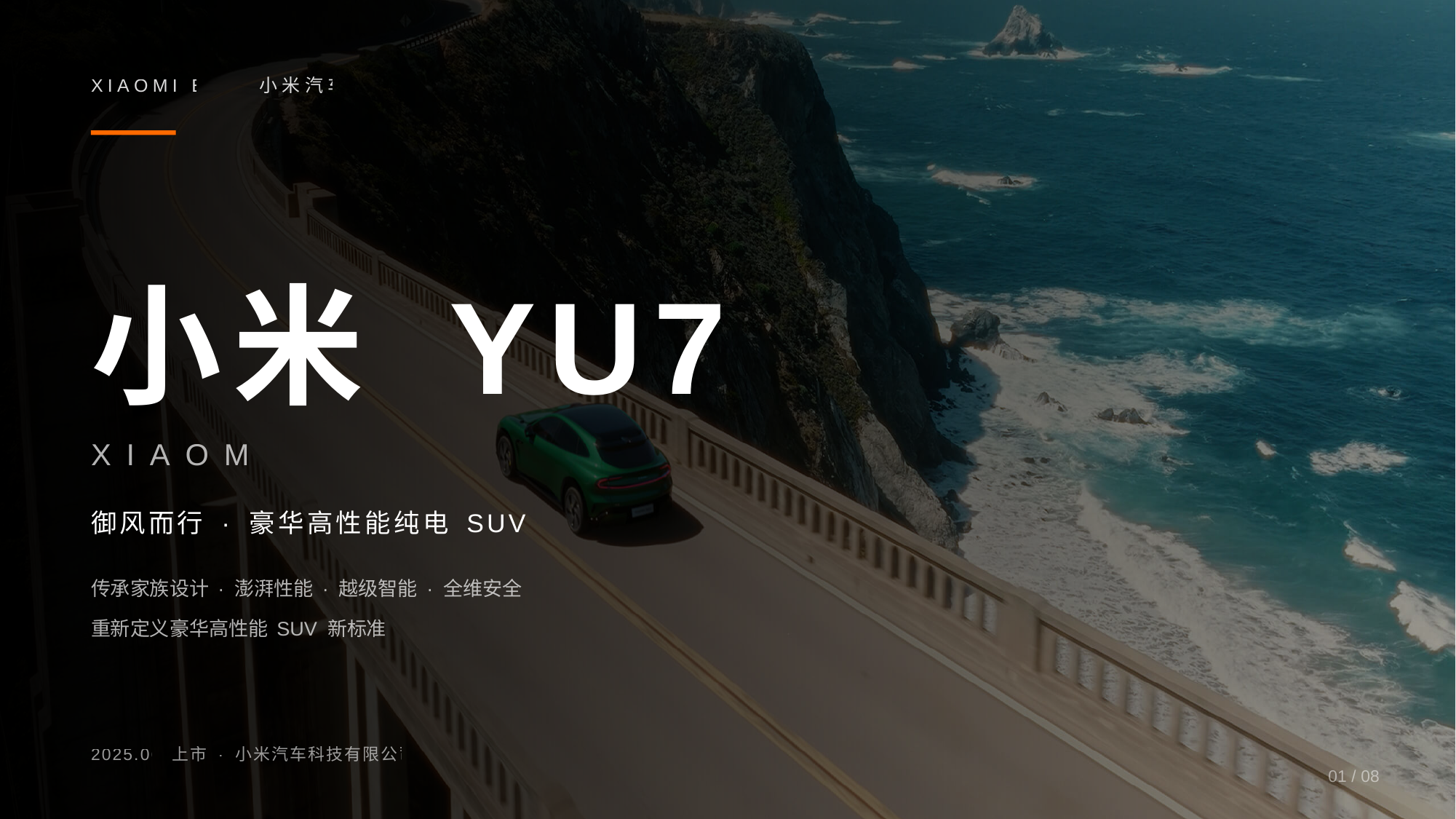

XIAOMI EV · 小米汽车

小米 YU7
XIAOMI YU7
御风而行 · 豪华高性能纯电 SUV
传承家族设计 · 澎湃性能 · 越级智能 · 全维安全
重新定义豪华高性能 SUV 新标准
2025.06 上市 · 小米汽车科技有限公司
01 / 08